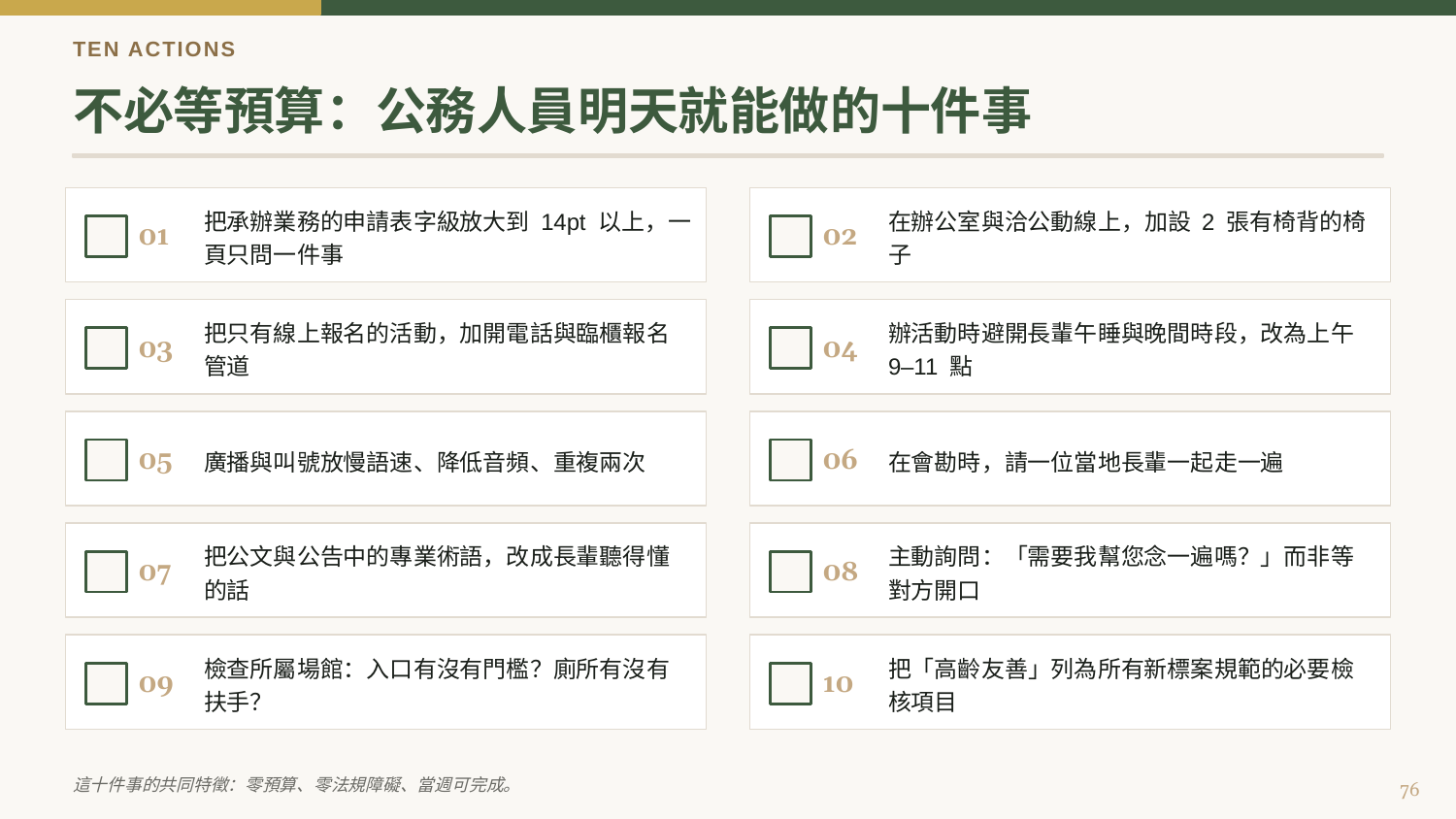

TEN ACTIONS
不必等預算：公務人員明天就能做的十件事

01
把承辦業務的申請表字級放大到 14pt 以上，一頁只問一件事

02
在辦公室與洽公動線上，加設 2 張有椅背的椅子

03
把只有線上報名的活動，加開電話與臨櫃報名管道

04
辦活動時避開長輩午睡與晚間時段，改為上午 9–11 點

05
廣播與叫號放慢語速、降低音頻、重複兩次

06
在會勘時，請一位當地長輩一起走一遍

07
把公文與公告中的專業術語，改成長輩聽得懂的話

08
主動詢問：「需要我幫您念一遍嗎？」而非等對方開口

09
檢查所屬場館：入口有沒有門檻？廁所有沒有扶手？

10
把「高齡友善」列為所有新標案規範的必要檢核項目

這十件事的共同特徵：零預算、零法規障礙、當週可完成。
76